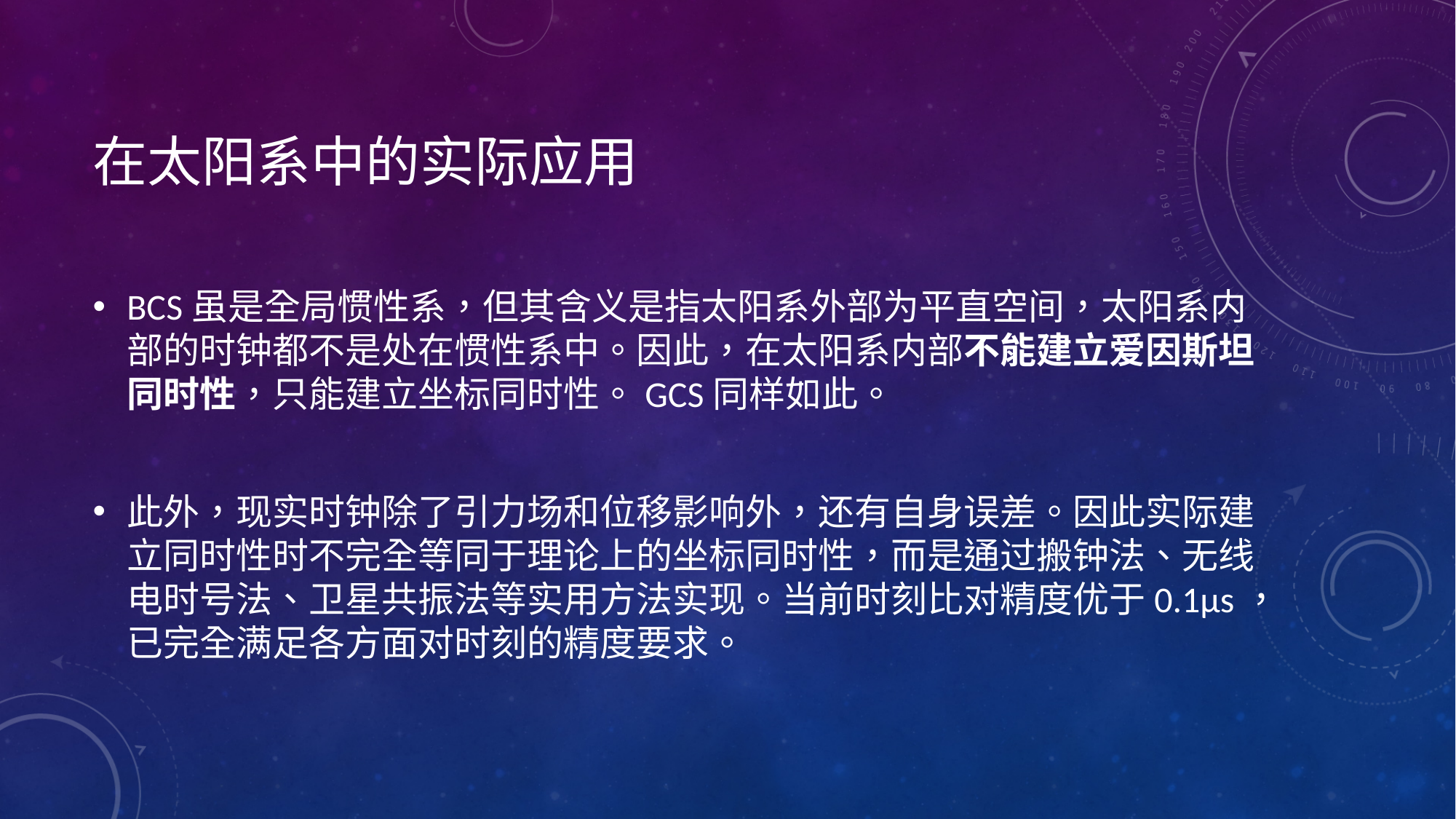

# 在太阳系中的实际应用
BCS虽是全局惯性系，但其含义是指太阳系外部为平直空间，太阳系内部的时钟都不是处在惯性系中。因此，在太阳系内部不能建立爱因斯坦同时性，只能建立坐标同时性。GCS同样如此。

此外，现实时钟除了引力场和位移影响外，还有自身误差。因此实际建立同时性时不完全等同于理论上的坐标同时性，而是通过搬钟法、无线电时号法、卫星共振法等实用方法实现。当前时刻比对精度优于0.1μs，已完全满足各方面对时刻的精度要求。